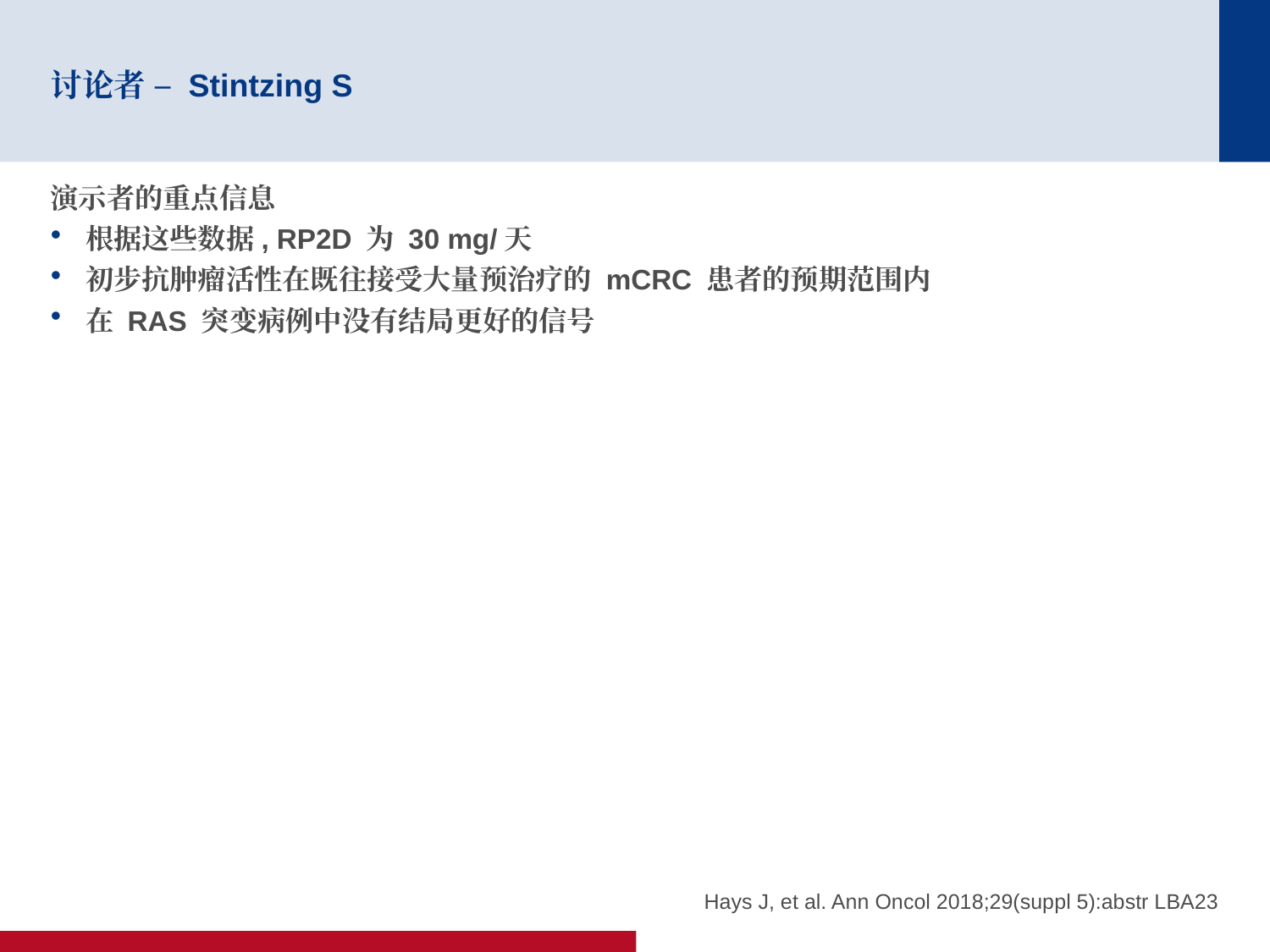

# 讨论者 – Stintzing S
演示者的重点信息
根据这些数据, RP2D 为 30 mg/天
初步抗肿瘤活性在既往接受大量预治疗的 mCRC 患者的预期范围内
在 RAS 突变病例中没有结局更好的信号
Hays J, et al. Ann Oncol 2018;29(suppl 5):abstr LBA23